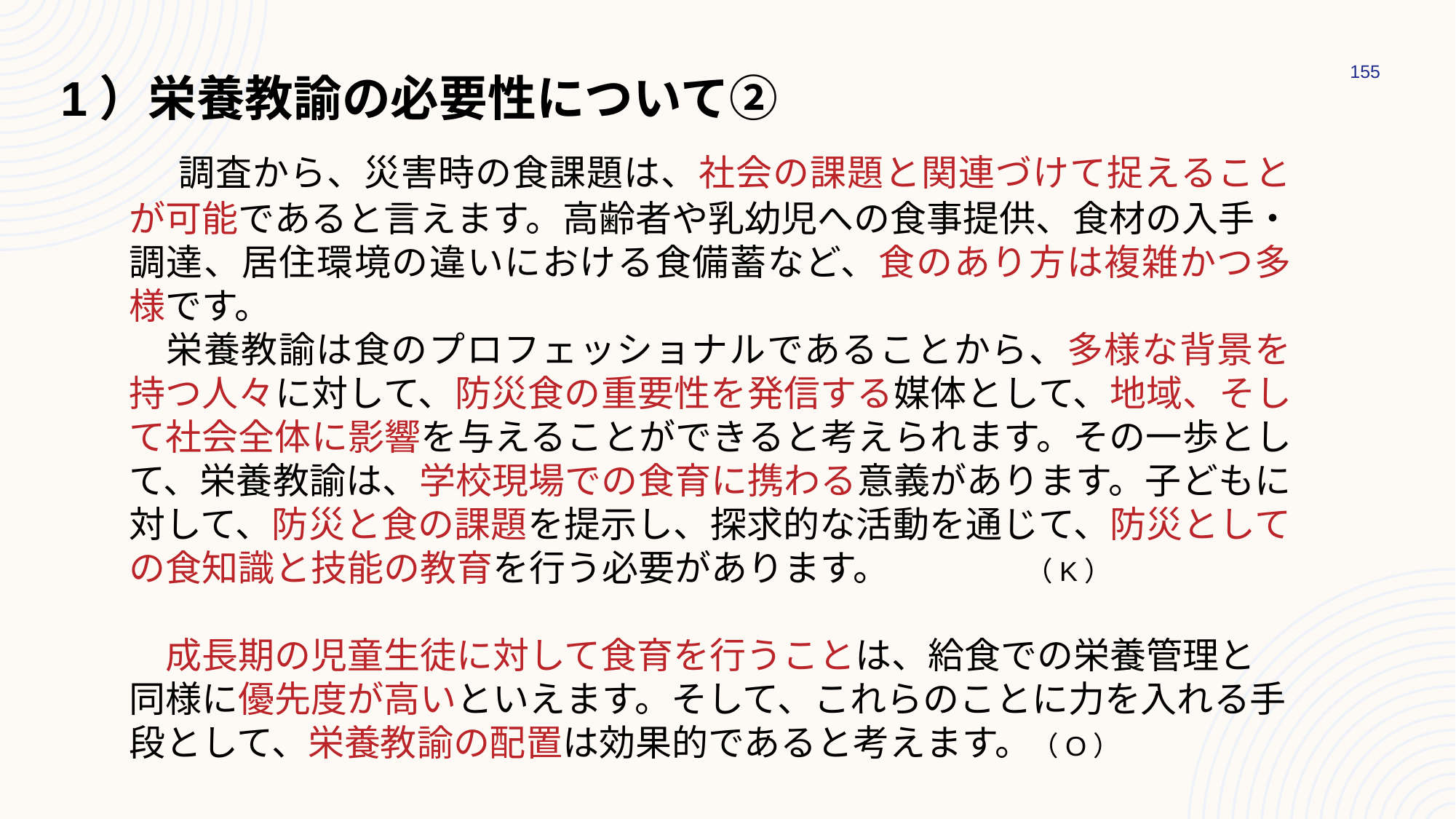

# 1）栄養教諭の必要性について②
155
　調査から、災害時の食課題は、社会の課題と関連づけて捉えることが可能であると言えます。高齢者や乳幼児への食事提供、食材の入手・調達、居住環境の違いにおける食備蓄など、食のあり方は複雑かつ多様です。
　栄養教諭は食のプロフェッショナルであることから、多様な背景を持つ人々に対して、防災食の重要性を発信する媒体として、地域、そして社会全体に影響を与えることができると考えられます。その一歩として、栄養教諭は、学校現場での食育に携わる意義があります。子どもに対して、防災と食の課題を提示し、探求的な活動を通じて、防災としての食知識と技能の教育を行う必要があります。　　　　（K）

　成長期の児童生徒に対して食育を行うことは、給食での栄養管理と同様に優先度が高いといえます。そして、これらのことに力を入れる手段として、栄養教諭の配置は効果的であると考えます。（O）